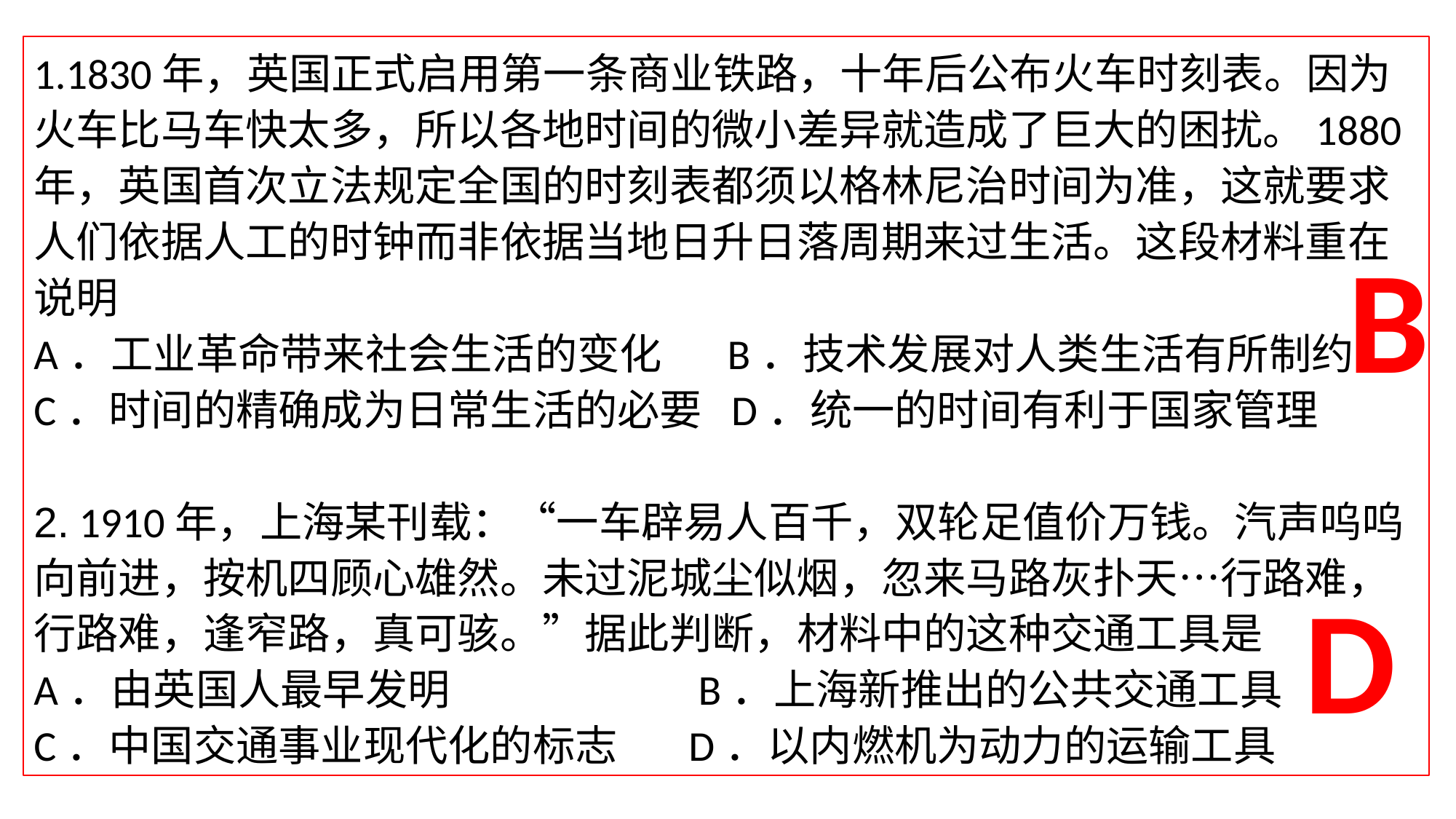

1.1830年，英国正式启用第一条商业铁路，十年后公布火车时刻表。因为火车比马车快太多，所以各地时间的微小差异就造成了巨大的困扰。1880年，英国首次立法规定全国的时刻表都须以格林尼治时间为准，这就要求人们依据人工的时钟而非依据当地日升日落周期来过生活。这段材料重在说明
A．工业革命带来社会生活的变化	   B．技术发展对人类生活有所制约
C．时间的精确成为日常生活的必要  D．统一的时间有利于国家管理

2. 1910年，上海某刊载：“一车辟易人百千，双轮足值价万钱。汽声呜呜向前进，按机四顾心雄然。未过泥城尘似烟，忽来马路灰扑天…行路难，行路难，逢窄路，真可骇。”据此判断，材料中的这种交通工具是
A．由英国人最早发明	                       B．上海新推出的公共交通工具
C．中国交通事业现代化的标志	D．以内燃机为动力的运输工具
B
D